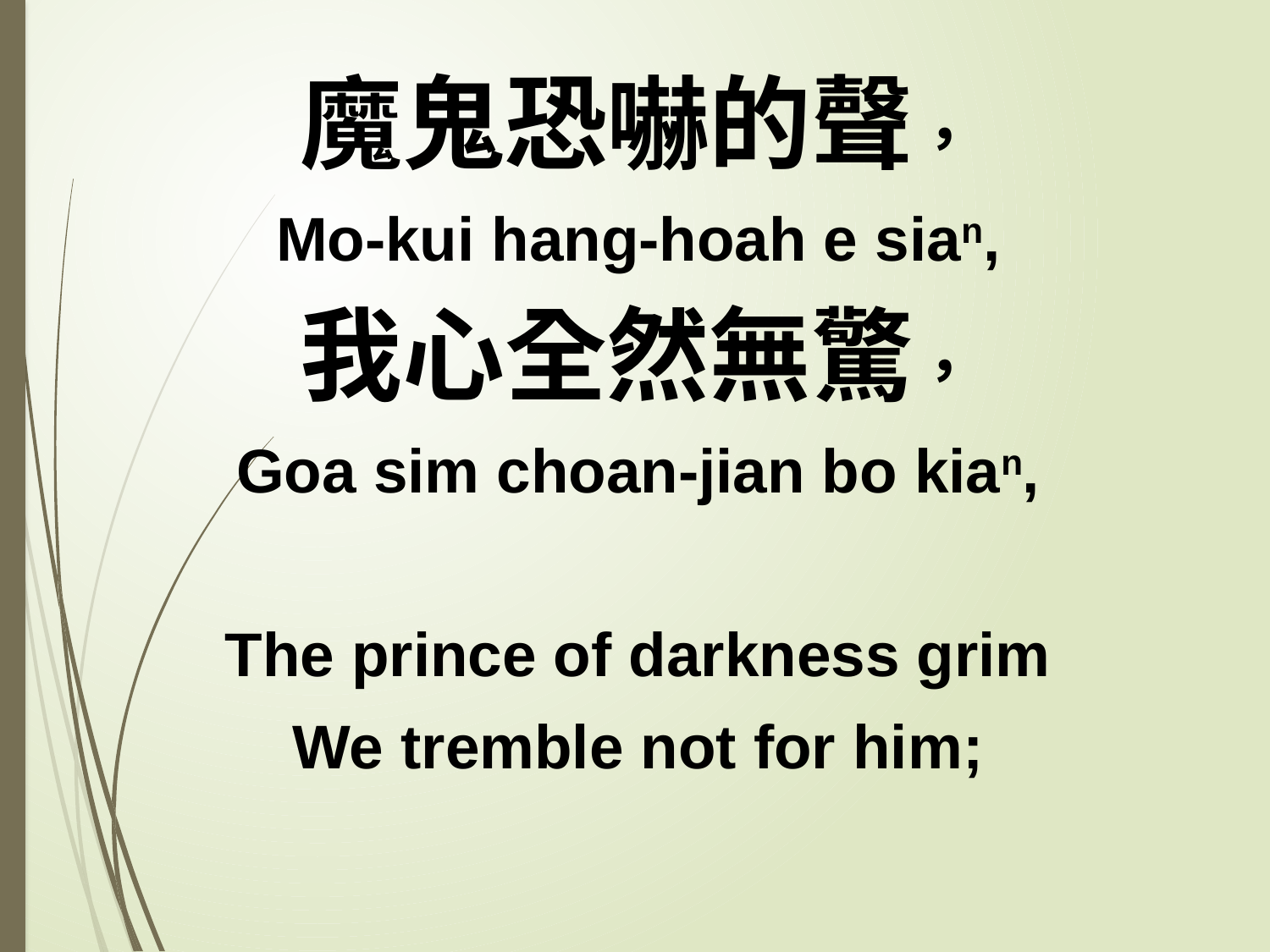

魔鬼恐嚇的聲，
Mo-kui hang-hoah e sian,
我心全然無驚，
Goa sim choan-jian bo kian,

The prince of darkness grim
We tremble not for him;